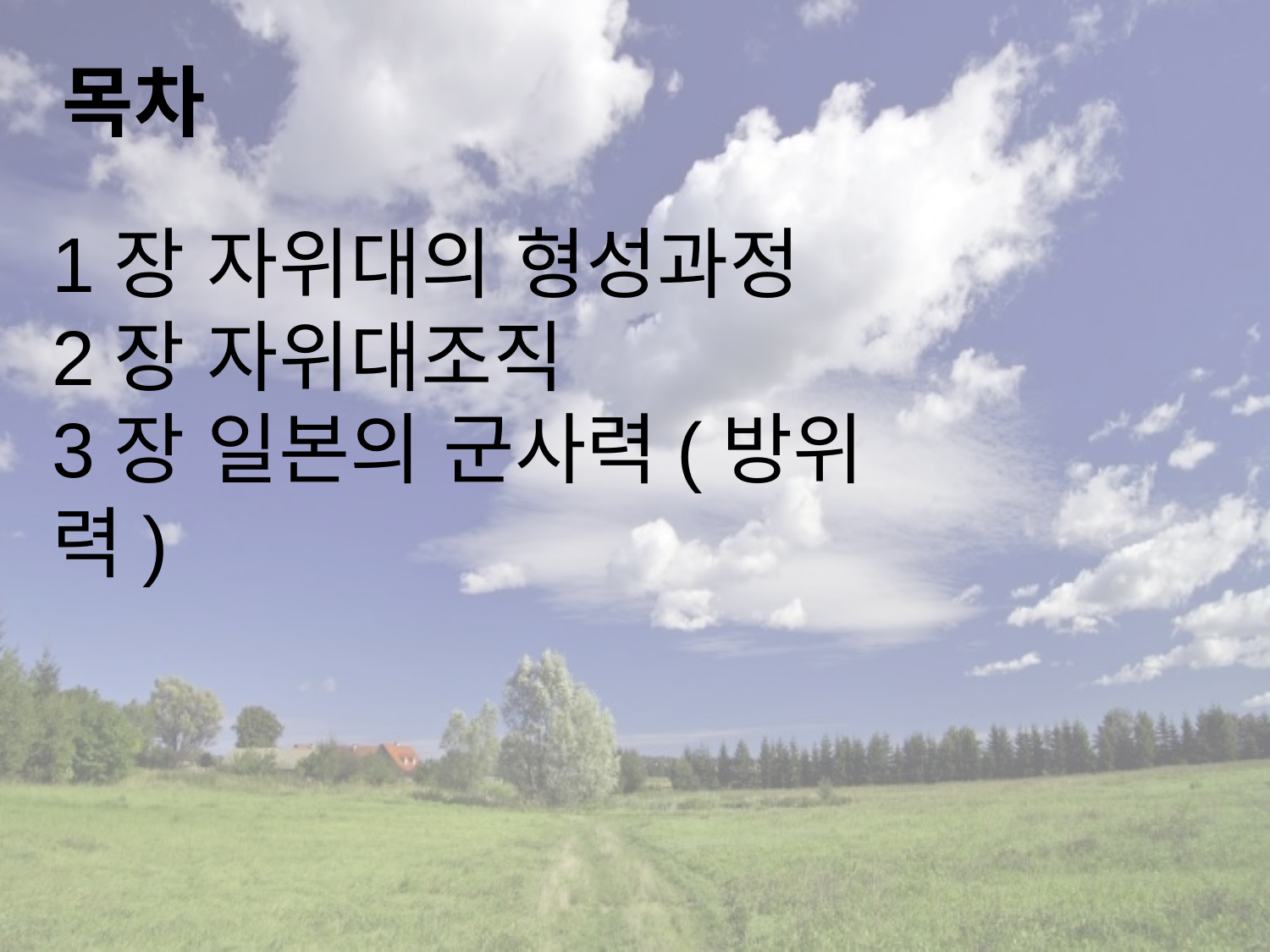

# 목차
1장 자위대의 형성과정
2장 자위대조직
3장 일본의 군사력(방위력)